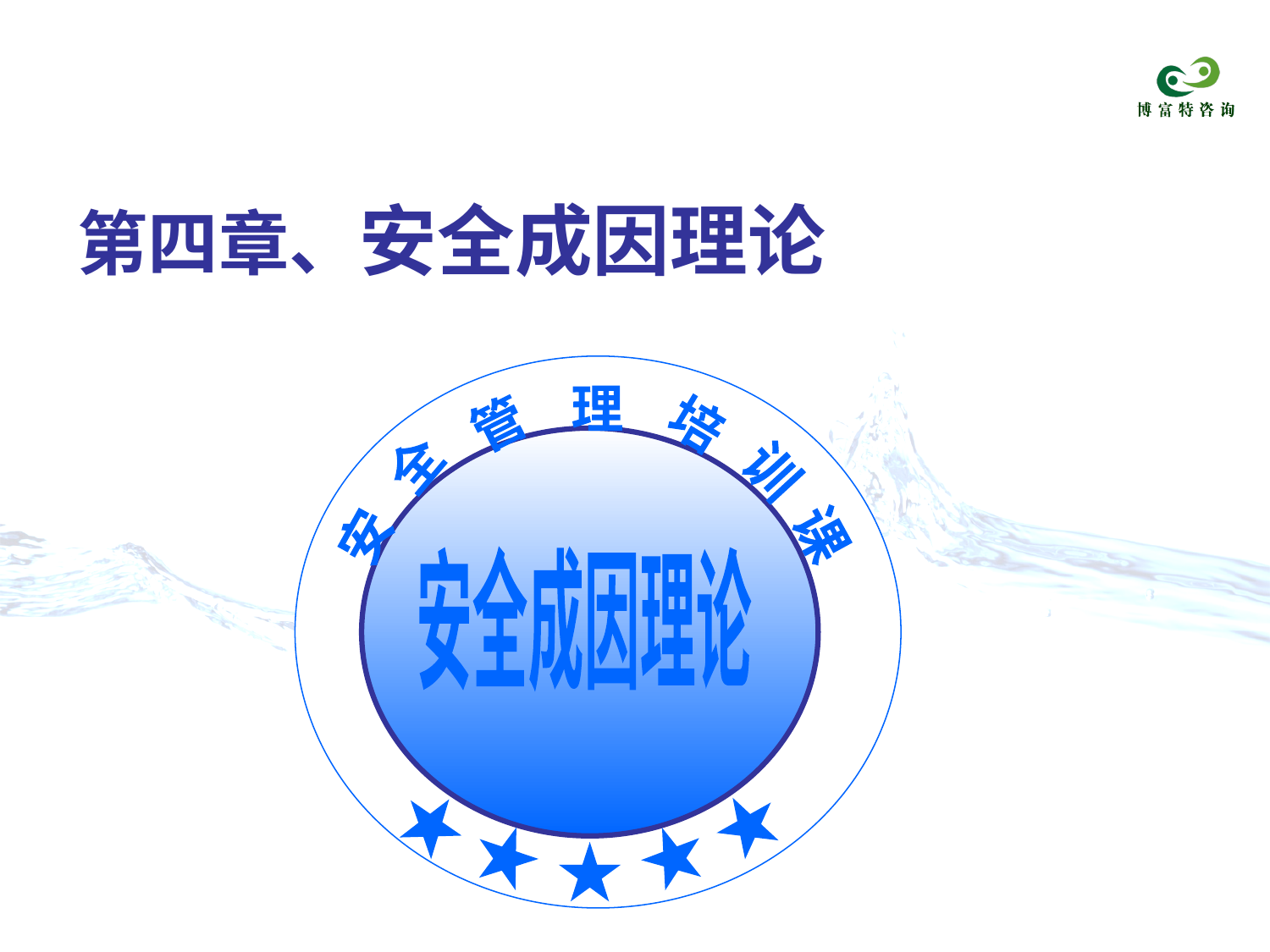

第四章、安全成因理论

理
管
培

全
训
课
安
安全成因理论